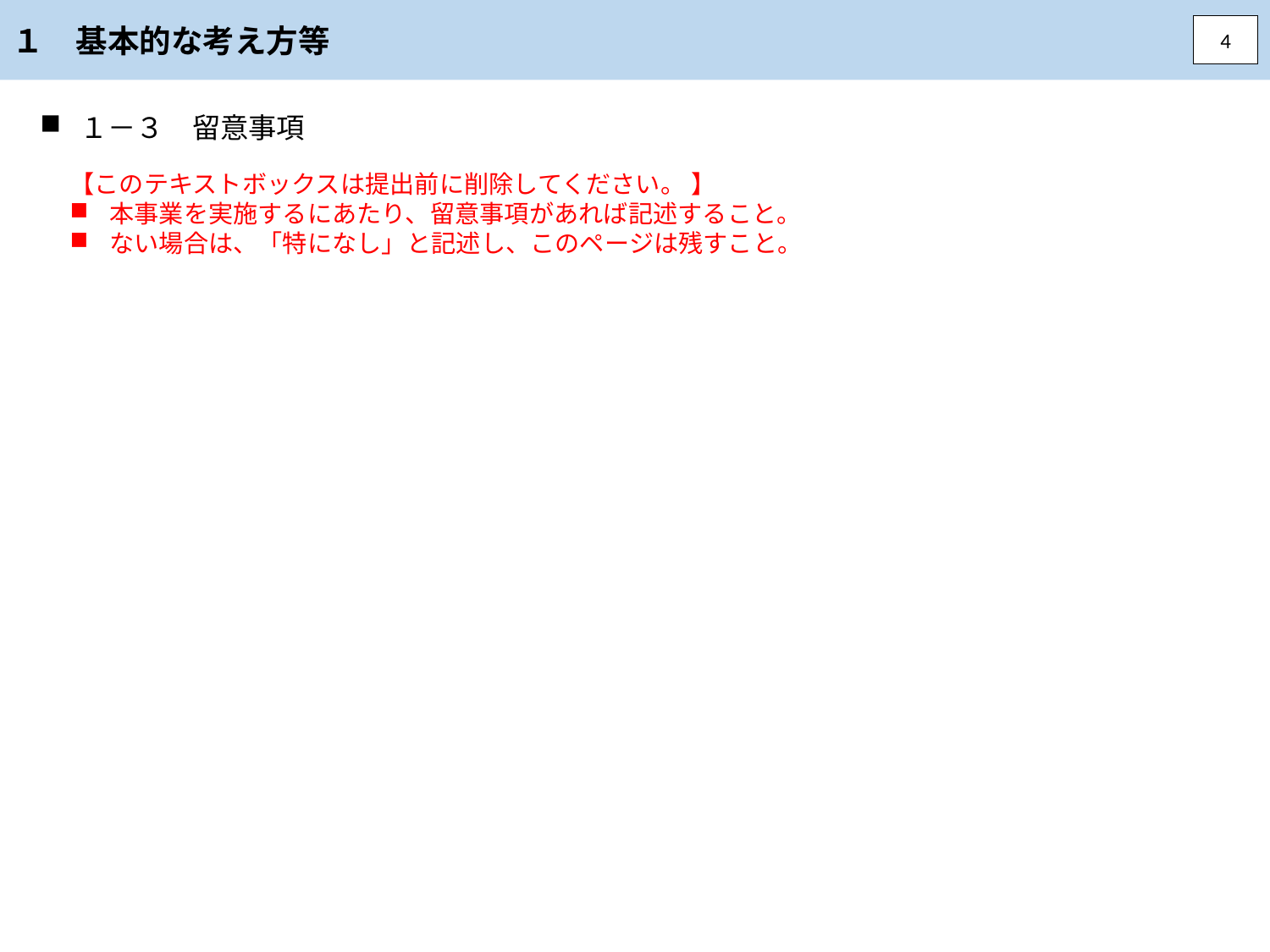

１　基本的な考え方等
4
１－３　留意事項
【このテキストボックスは提出前に削除してください。 】
本事業を実施するにあたり、留意事項があれば記述すること。
ない場合は、「特になし」と記述し、このページは残すこと。